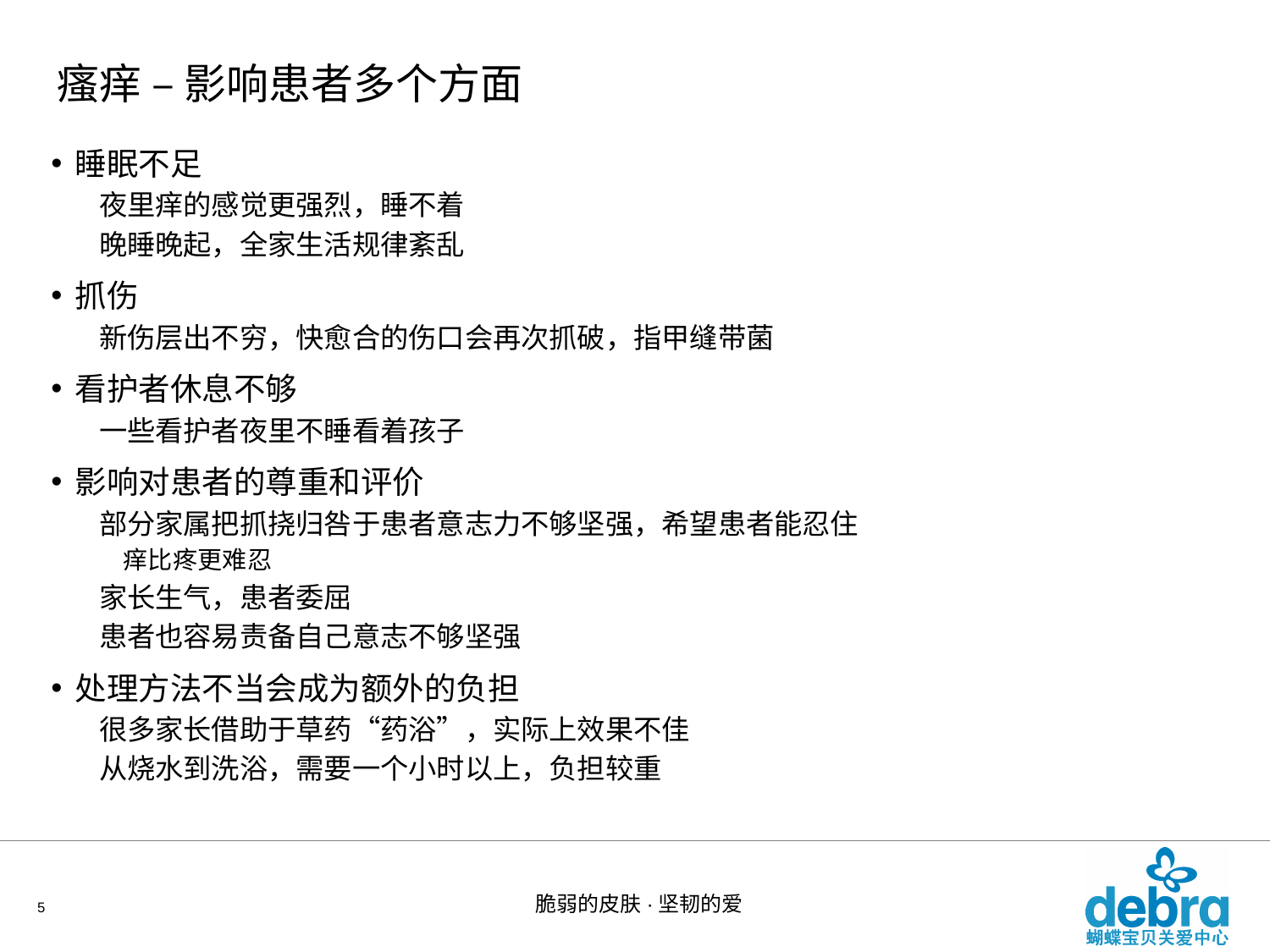

# 瘙痒 – 影响患者多个方面
睡眠不足
夜里痒的感觉更强烈，睡不着
晚睡晚起，全家生活规律紊乱
抓伤
新伤层出不穷，快愈合的伤口会再次抓破，指甲缝带菌
看护者休息不够
一些看护者夜里不睡看着孩子
影响对患者的尊重和评价
部分家属把抓挠归咎于患者意志力不够坚强，希望患者能忍住
痒比疼更难忍
家长生气，患者委屈
患者也容易责备自己意志不够坚强
处理方法不当会成为额外的负担
很多家长借助于草药“药浴”，实际上效果不佳
从烧水到洗浴，需要一个小时以上，负担较重